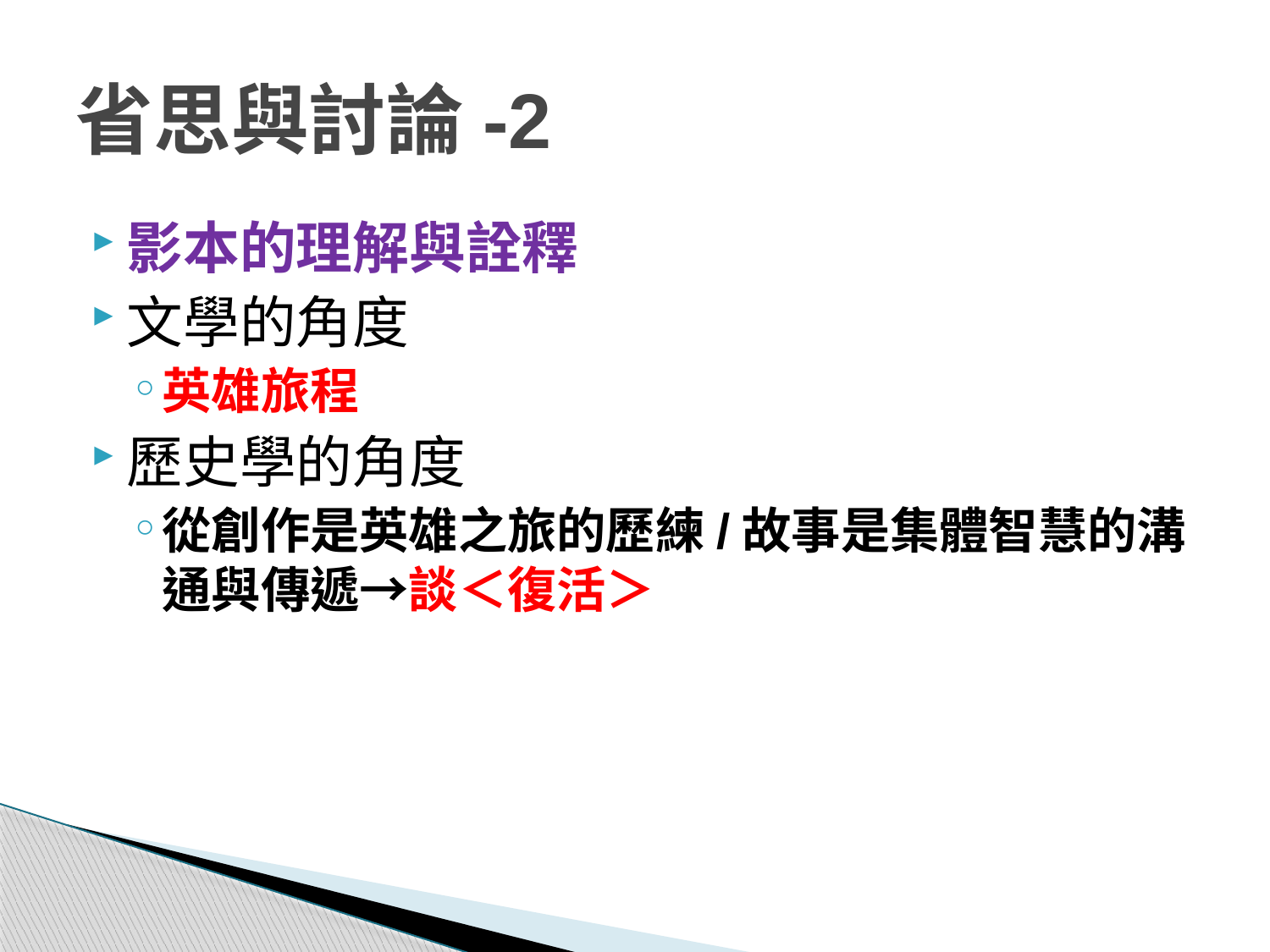

# 省思與討論-2
影本的理解與詮釋
文學的角度
英雄旅程
歷史學的角度
從創作是英雄之旅的歷練/故事是集體智慧的溝通與傳遞→談＜復活＞